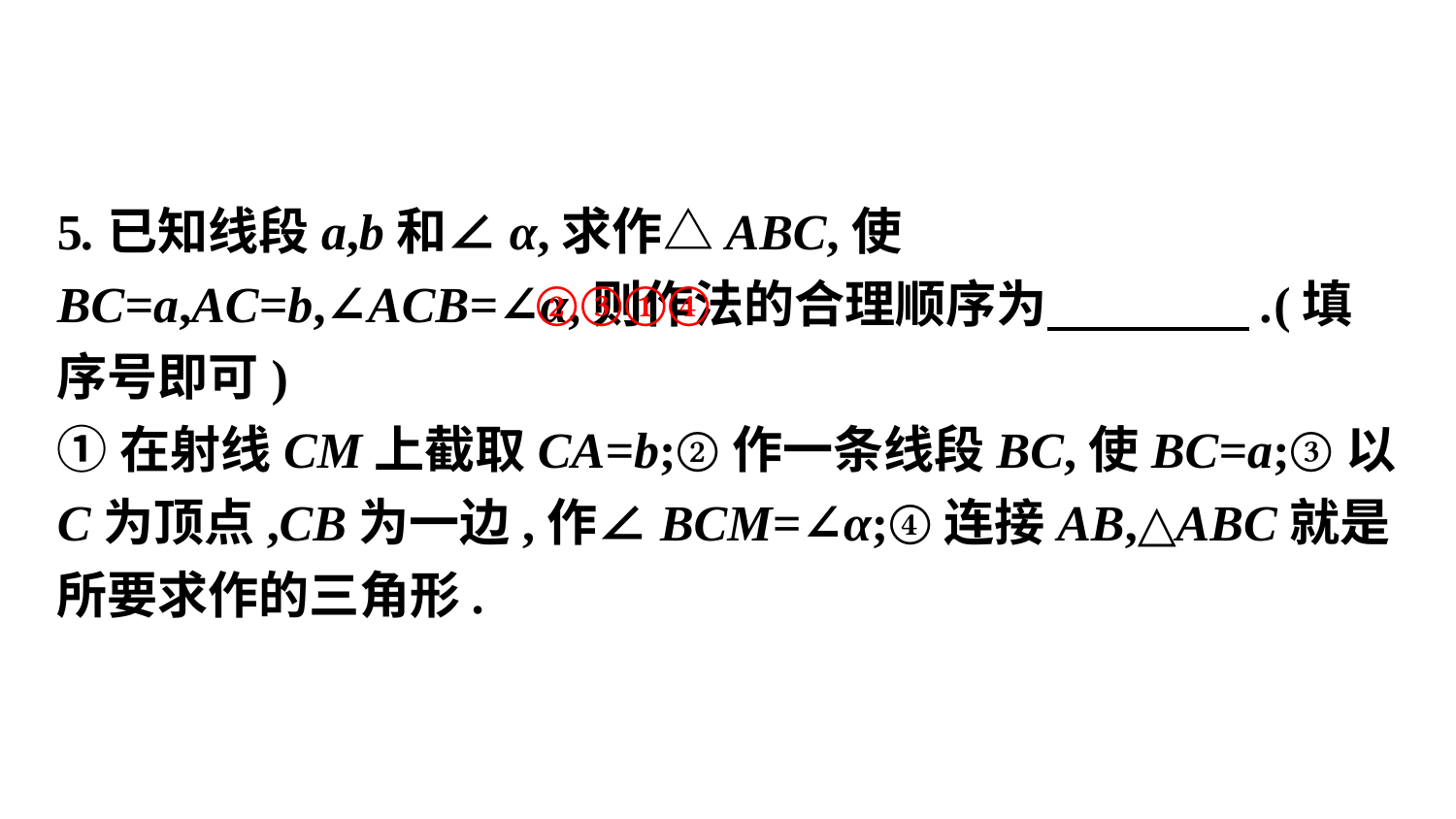

5.已知线段a,b和∠α,求作△ABC,使BC=a,AC=b,∠ACB=∠α,则作法的合理顺序为　　　　.(填序号即可)
①在射线CM上截取CA=b;②作一条线段BC,使BC=a;③以C为顶点,CB为一边,作∠BCM=∠α;④连接AB,△ABC就是所要求作的三角形.
②③①④